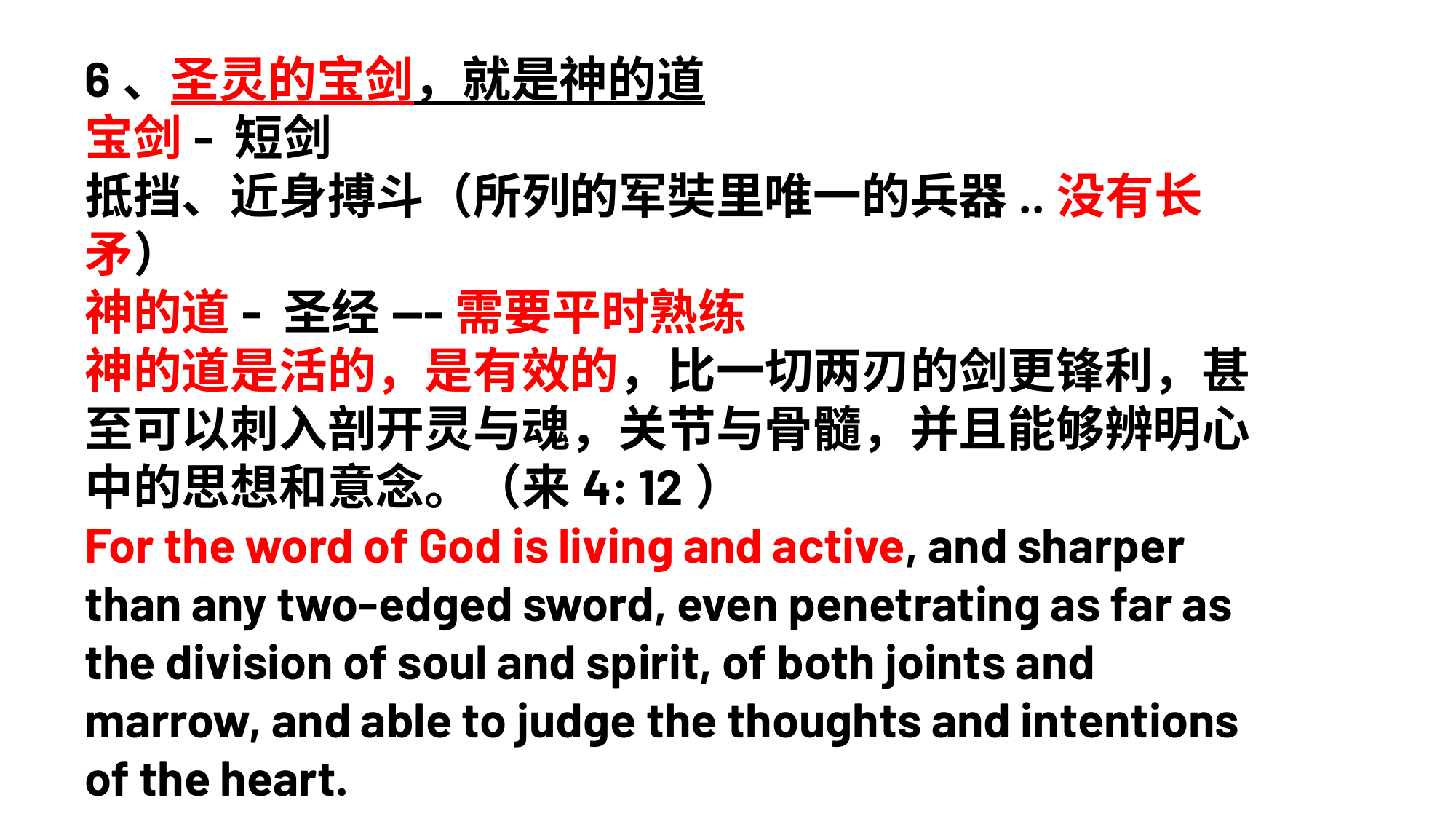

6、圣灵的宝剑，就是神的道
宝剑- 短剑
抵挡、近身搏斗（所列的军奘里唯一的兵器..没有长矛）
神的道- 圣经---需要平时熟练
神的道是活的，是有效的，比一切两刃的剑更锋利，甚至可以刺入剖开灵与魂，关节与骨髓，并且能够辨明心中的思想和意念。（来4: 12）
For the word of God is living and active, and sharper than any two-edged sword, even penetrating as far as the division of soul and spirit, of both joints and marrow, and able to judge the thoughts and intentions of the heart.